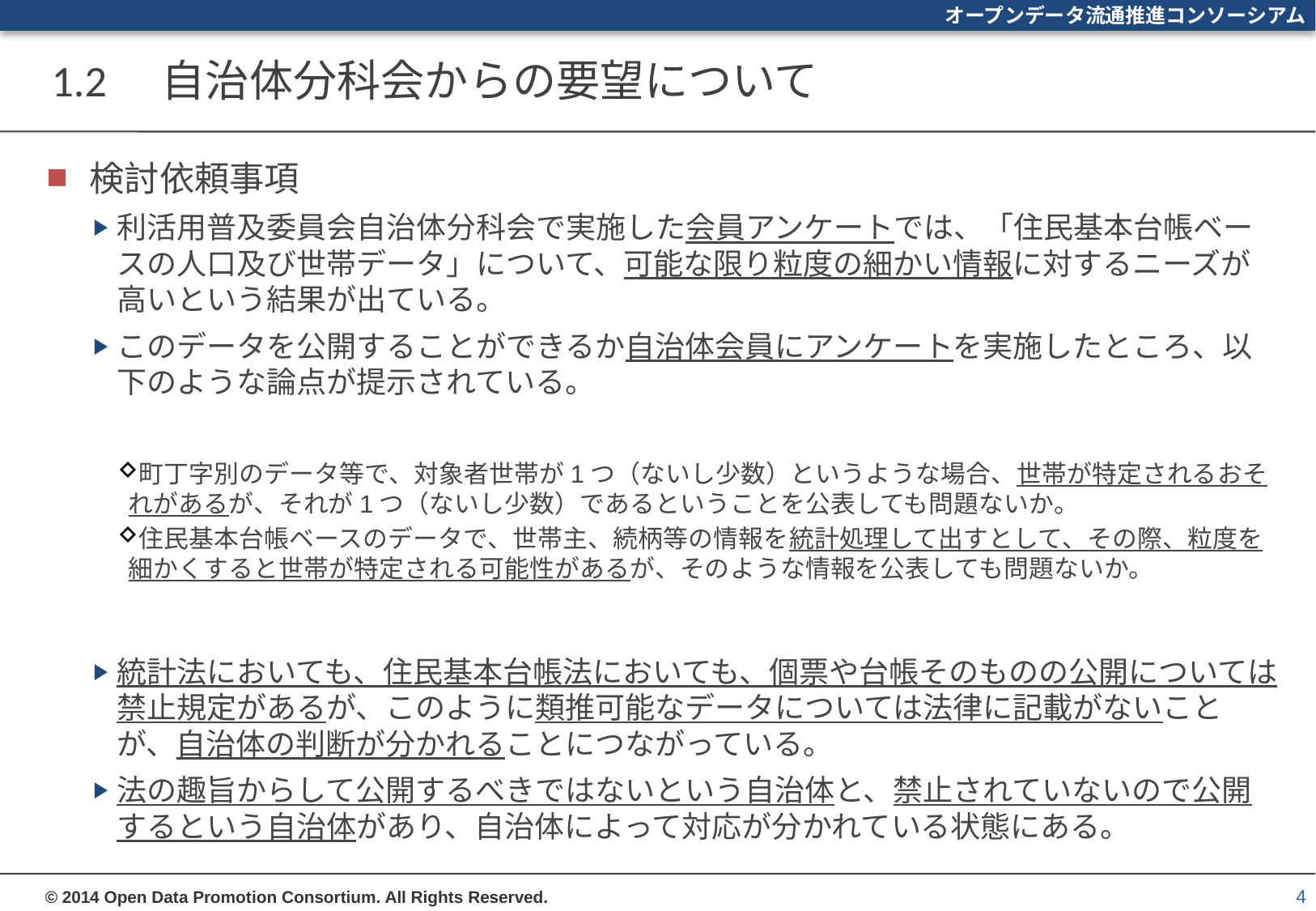

# 1.2　自治体分科会からの要望について
検討依頼事項
利活用普及委員会自治体分科会で実施した会員アンケートでは、「住民基本台帳ベースの人口及び世帯データ」について、可能な限り粒度の細かい情報に対するニーズが高いという結果が出ている。
このデータを公開することができるか自治体会員にアンケートを実施したところ、以下のような論点が提示されている。

町丁字別のデータ等で、対象者世帯が1つ（ないし少数）というような場合、世帯が特定されるおそれがあるが、それが1つ（ないし少数）であるということを公表しても問題ないか。
住民基本台帳ベースのデータで、世帯主、続柄等の情報を統計処理して出すとして、その際、粒度を細かくすると世帯が特定される可能性があるが、そのような情報を公表しても問題ないか。

統計法においても、住民基本台帳法においても、個票や台帳そのものの公開については禁止規定があるが、このように類推可能なデータについては法律に記載がないことが、自治体の判断が分かれることにつながっている。
法の趣旨からして公開するべきではないという自治体と、禁止されていないので公開するという自治体があり、自治体によって対応が分かれている状態にある。

4